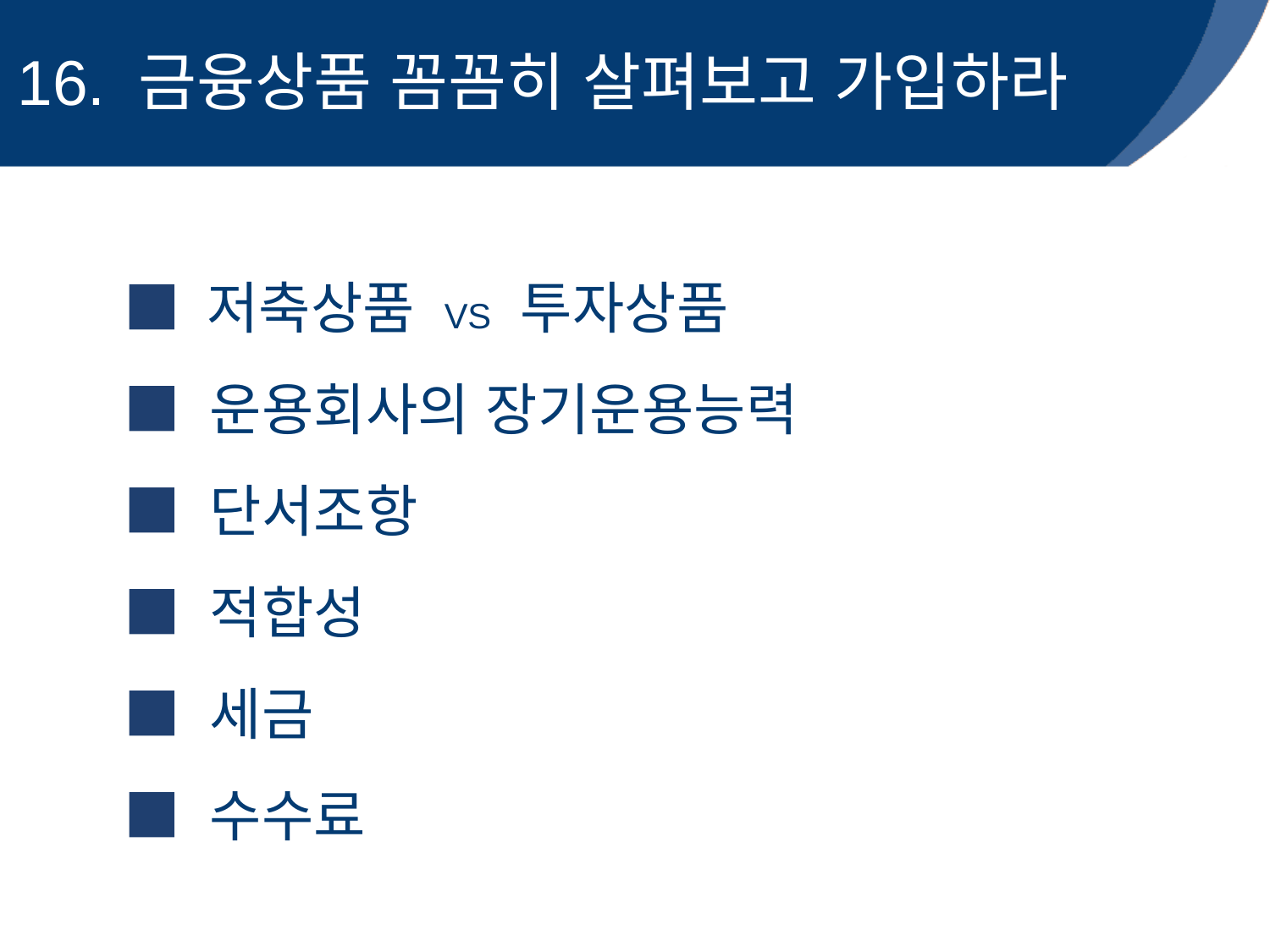

16. 금융상품 꼼꼼히 살펴보고 가입하라
■ 저축상품 VS 투자상품
■ 운용회사의 장기운용능력
■ 단서조항
■ 적합성
■ 세금
■ 수수료